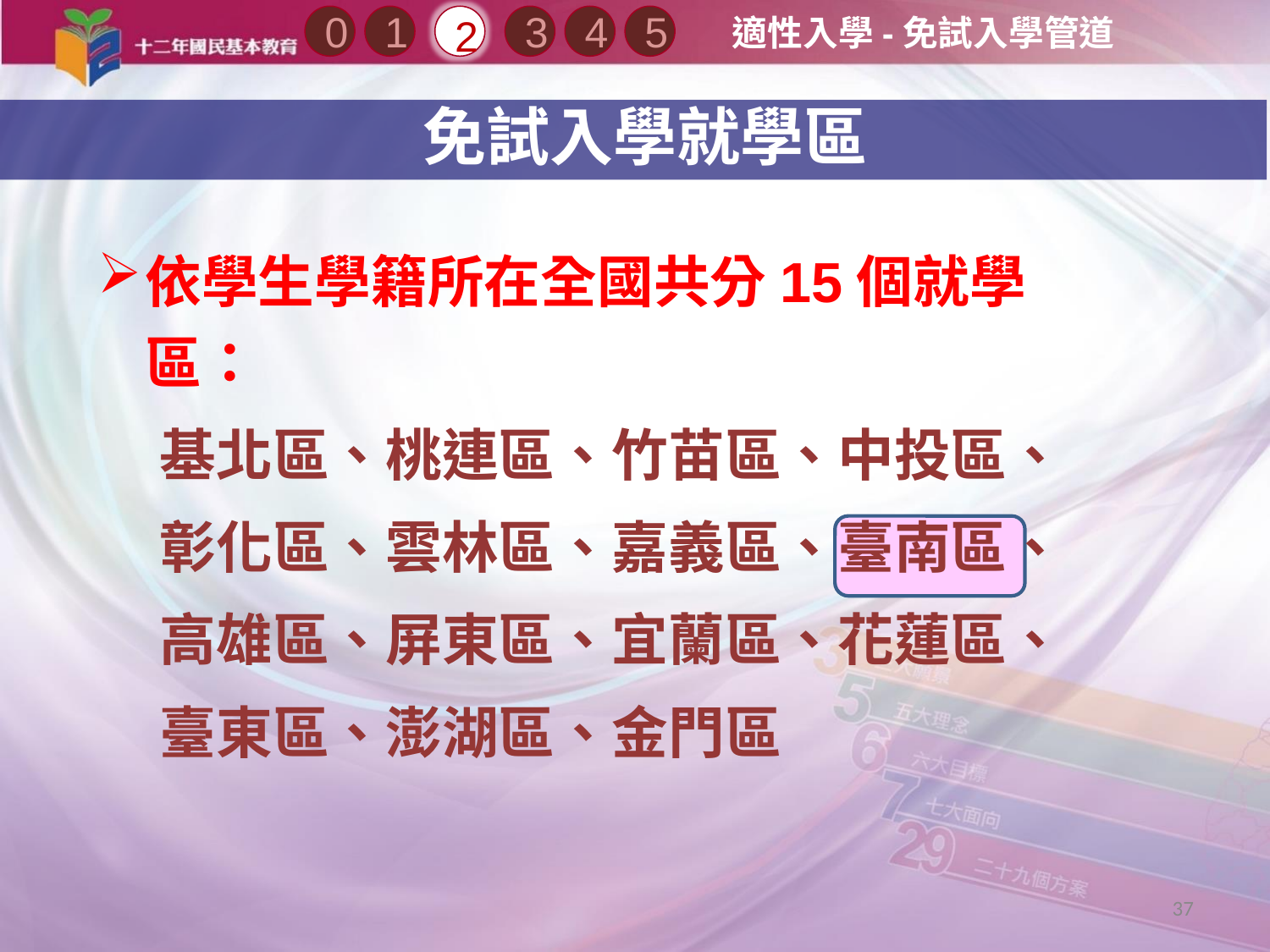

適性入學-免試入學管道
0
2
3
1
4
5
 免試入學就學區
依學生學籍所在全國共分15個就學區：
基北區、桃連區、竹苗區、中投區、
彰化區、雲林區、嘉義區、臺南區、
高雄區、屏東區、宜蘭區、花蓮區、
臺東區、澎湖區、金門區

37